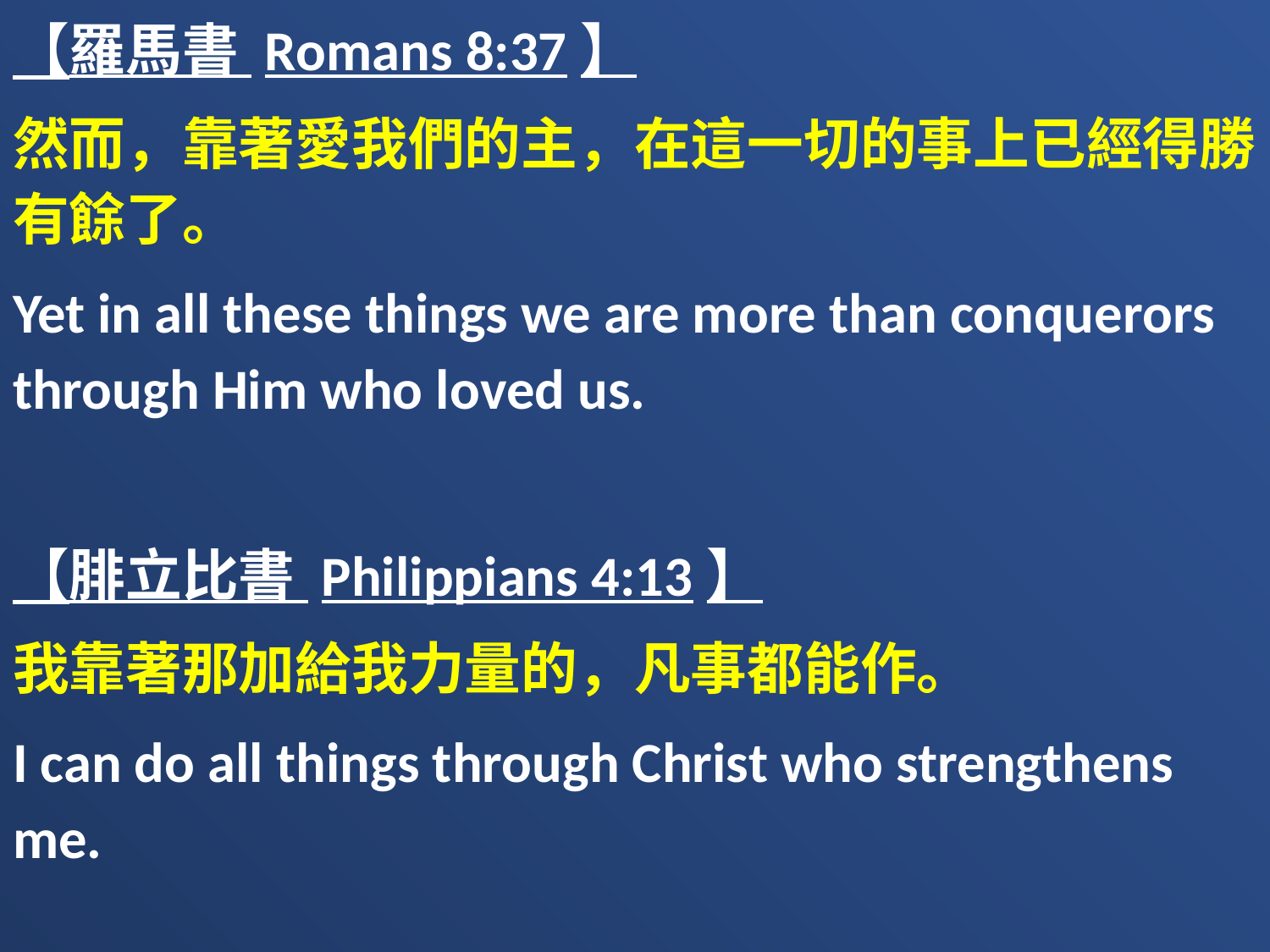

【羅馬書 Romans 8:37】
然而，靠著愛我們的主，在這一切的事上已經得勝有餘了。
Yet in all these things we are more than conquerors through Him who loved us.

【腓立比書 Philippians 4:13】
我靠著那加給我力量的，凡事都能作。
I can do all things through Christ who strengthens me.